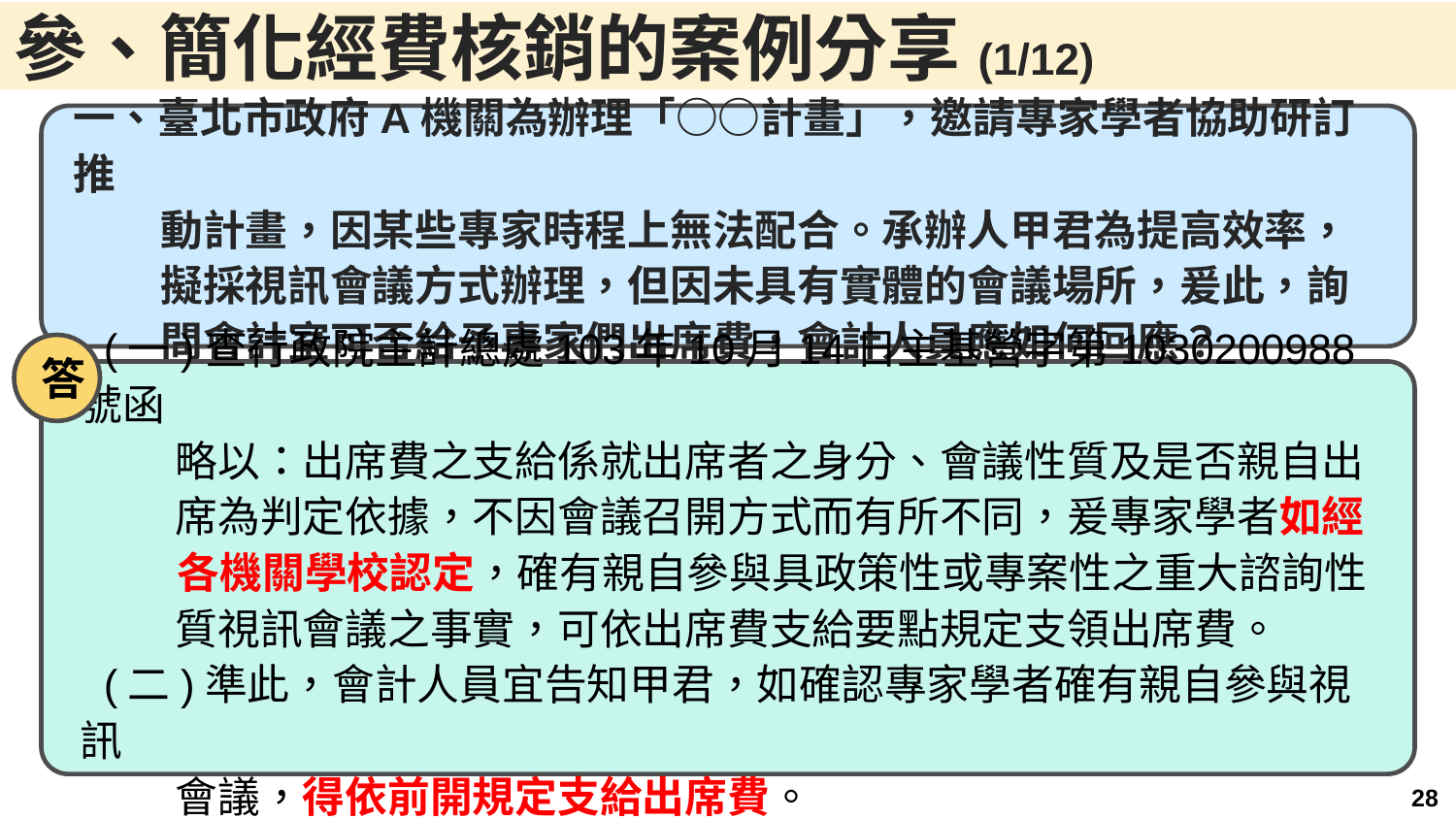

參、簡化經費核銷的案例分享(1/12)

一、臺北市政府A機關為辦理「○○計畫」，邀請專家學者協助研訂推
        動計畫，因某些專家時程上無法配合。承辦人甲君為提高效率，
        擬採視訊會議方式辦理，但因未具有實體的會議場所，爰此，詢
        問會計室可否給予專家們出席費，會計人員應如何回應？
答

  (一)查行政院主計總處103年10月14日主基營字第1030200988號函
         略以：出席費之支給係就出席者之身分、會議性質及是否親自出
         席為判定依據，不因會議召開方式而有所不同，爰專家學者如經
         各機關學校認定，確有親自參與具政策性或專案性之重大諮詢性
         質視訊會議之事實，可依出席費支給要點規定支領出席費。
  (二)準此，會計人員宜告知甲君，如確認專家學者確有親自參與視訊
         會議，得依前開規定支給出席費。
28